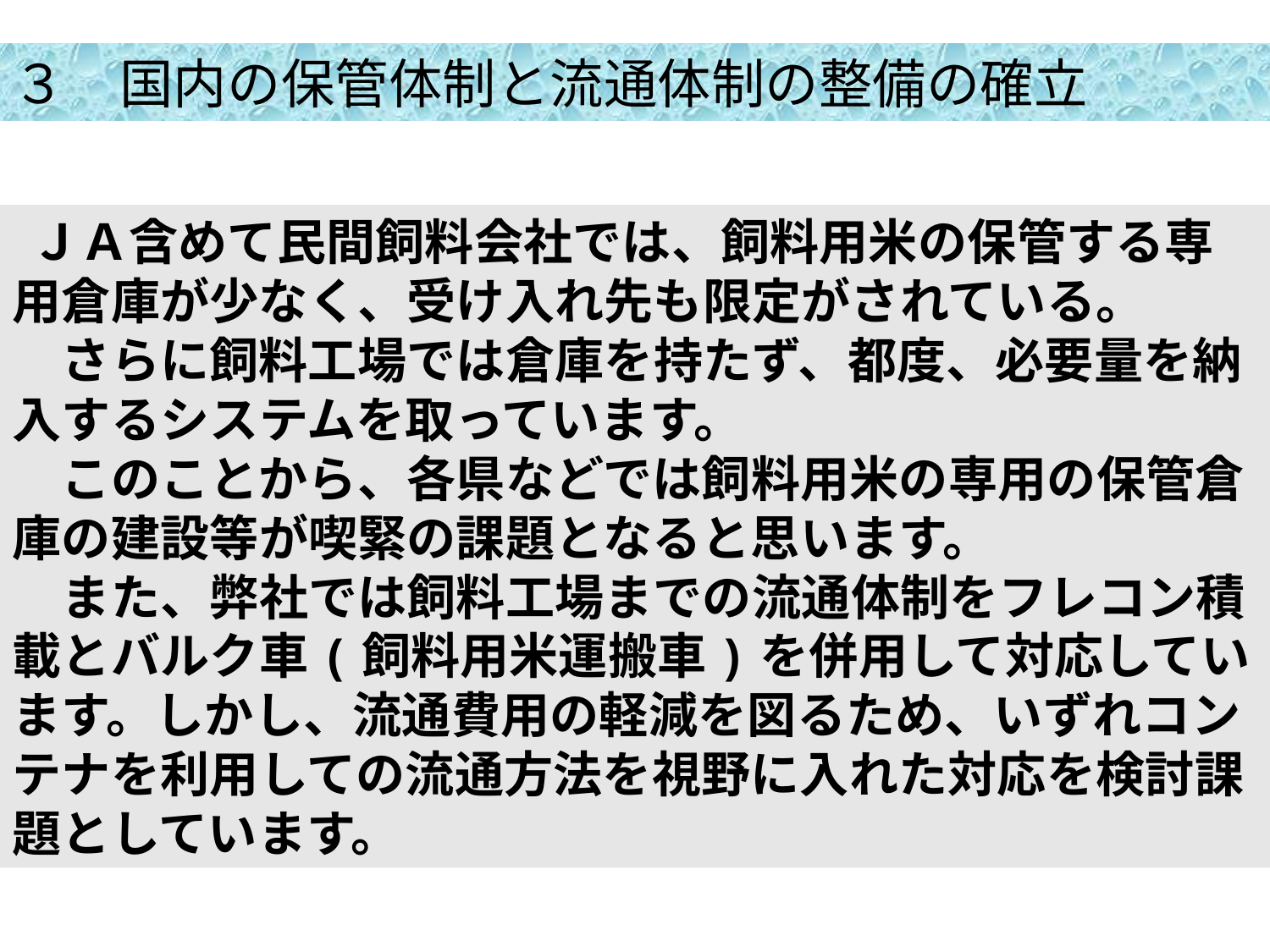

３　国内の保管体制と流通体制の整備の確立
 ＪＡ含めて民間飼料会社では、飼料用米の保管する専用倉庫が少なく、受け入れ先も限定がされている。
　さらに飼料工場では倉庫を持たず、都度、必要量を納入するシステムを取っています。
　このことから、各県などでは飼料用米の専用の保管倉庫の建設等が喫緊の課題となると思います。
　また、弊社では飼料工場までの流通体制をフレコン積載とバルク車(飼料用米運搬車)を併用して対応しています。しかし、流通費用の軽減を図るため、いずれコンテナを利用しての流通方法を視野に入れた対応を検討課題としています。